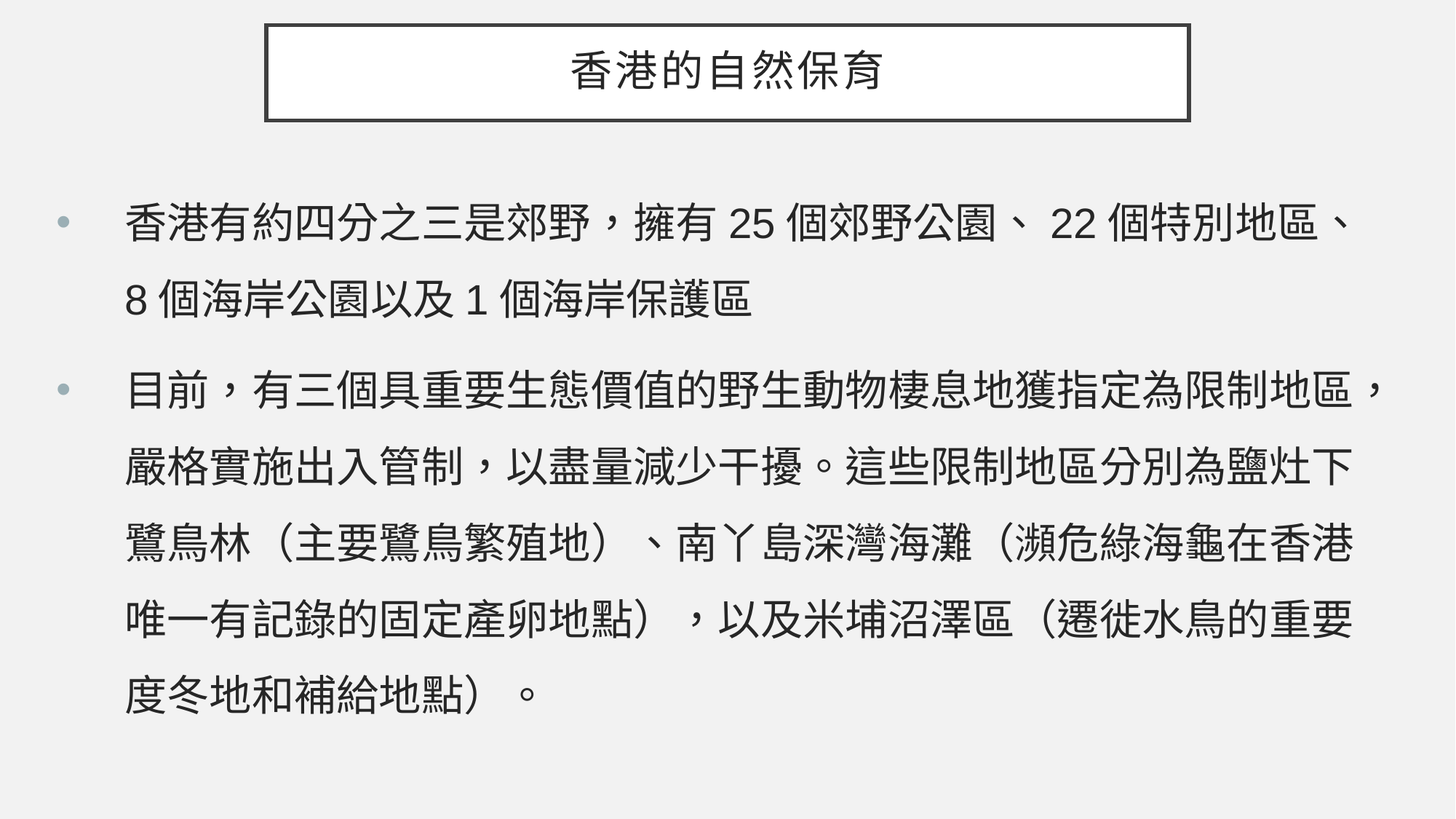

# 香港的自然保育
香港有約四分之三是郊野，擁有25個郊野公園、22個特別地區、 8個海岸公園以及1個海岸保護區
目前，有三個具重要生態價值的野生動物棲息地獲指定為限制地區，嚴格實施出入管制，以盡量減少干擾。這些限制地區分別為鹽灶下鷺鳥林（主要鷺鳥繁殖地）、南丫島深灣海灘（瀕危綠海龜在香港唯一有記錄的固定產卵地點），以及米埔沼澤區（遷徙水鳥的重要度冬地和補給地點）。